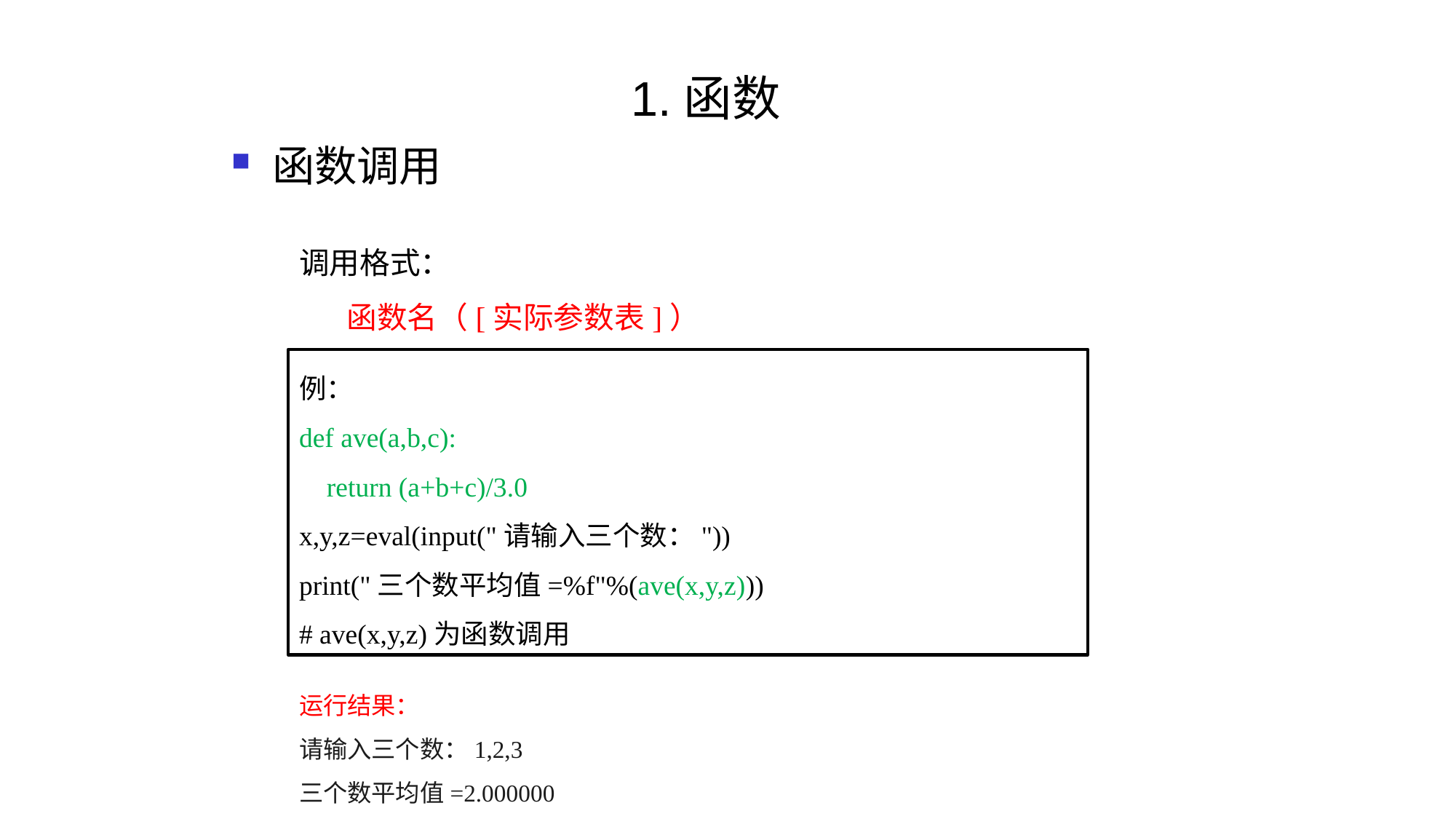

# 1.函数
函数调用
调用格式：
      函数名（[实际参数表]）
例：
def ave(a,b,c):
    return (a+b+c)/3.0
x,y,z=eval(input("请输入三个数："))
print("三个数平均值=%f"%(ave(x,y,z)))
# ave(x,y,z)为函数调用
运行结果：
请输入三个数：1,2,3
三个数平均值=2.000000